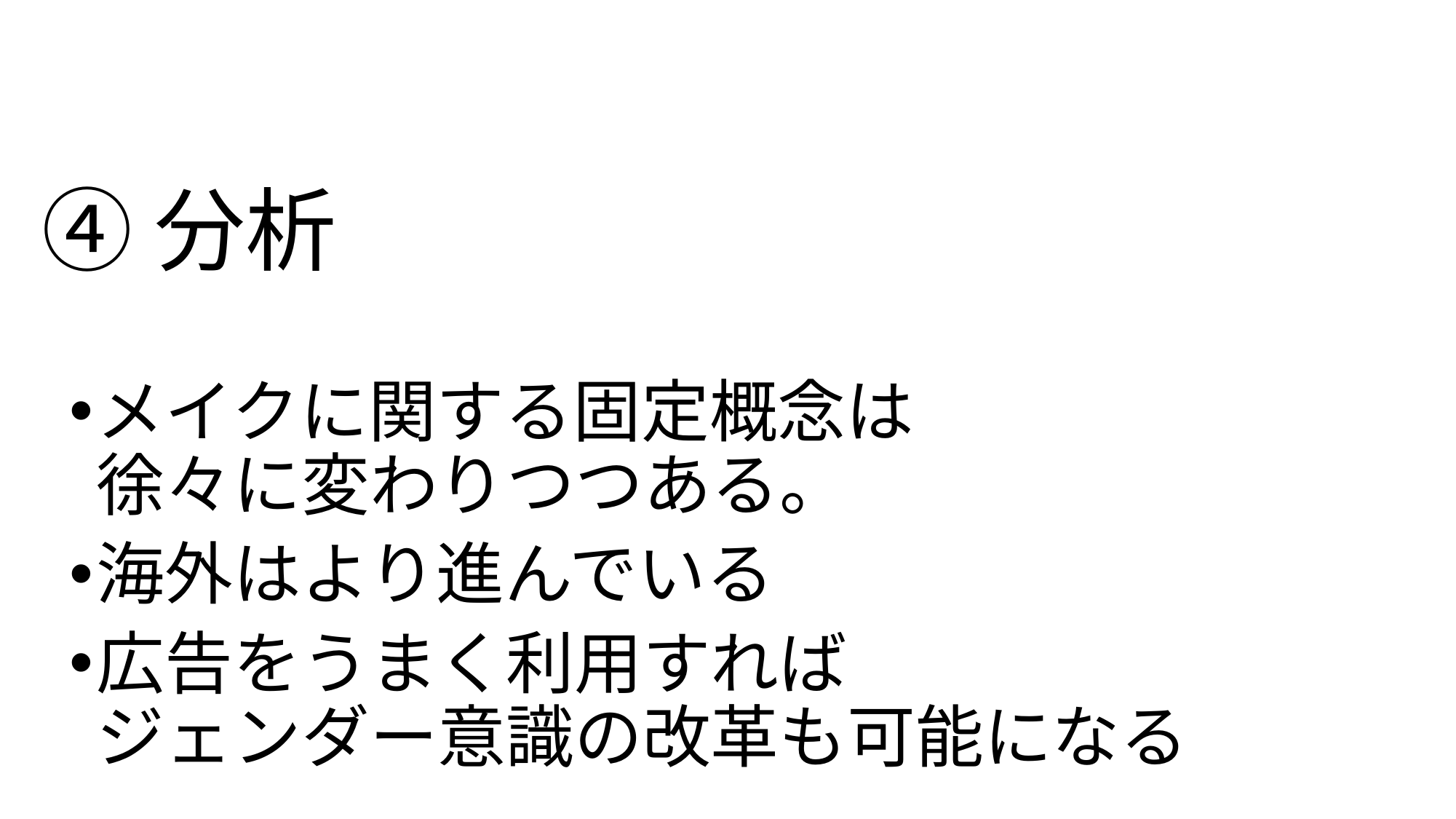

# ④分析
メイクに関する固定概念は　　　　　徐々に変わりつつある。
海外はより進んでいる
広告をうまく利用すれば　　　　　　　ジェンダー意識の改革も可能になる